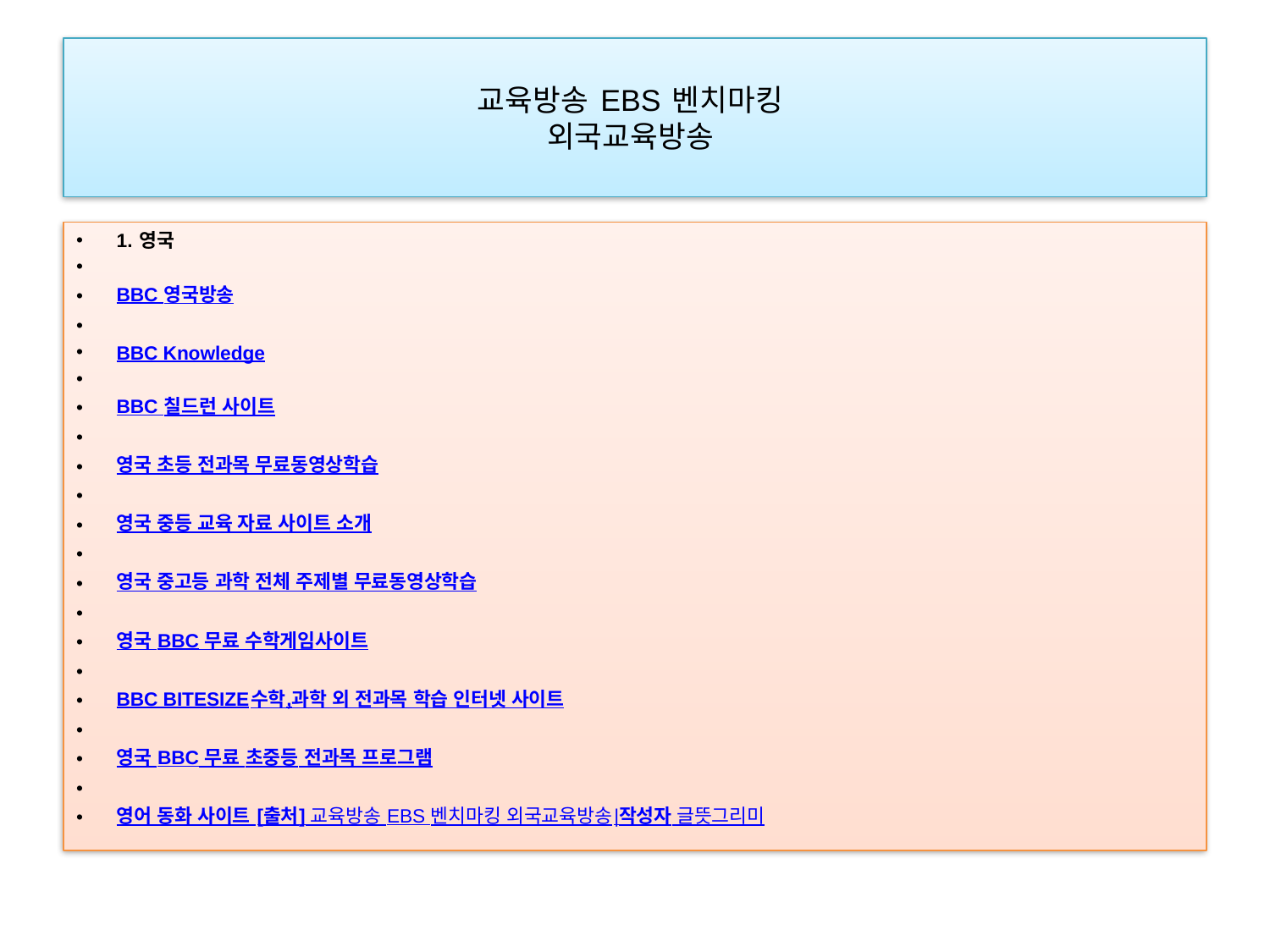

# 교육방송 EBS 벤치마킹 외국교육방송
1. 영국

BBC 영국방송

BBC Knowledge

BBC 칠드런 사이트

영국 초등 전과목 무료동영상학습

영국 중등 교육 자료 사이트 소개

영국 중고등 과학 전체 주제별 무료동영상학습

영국 BBC 무료 수학게임사이트

BBC BITESIZE수학,과학 외 전과목 학습 인터넷 사이트

영국 BBC 무료 초중등 전과목 프로그램

영어 동화 사이트 [출처] 교육방송 EBS 벤치마킹 외국교육방송|작성자 글뜻그리미